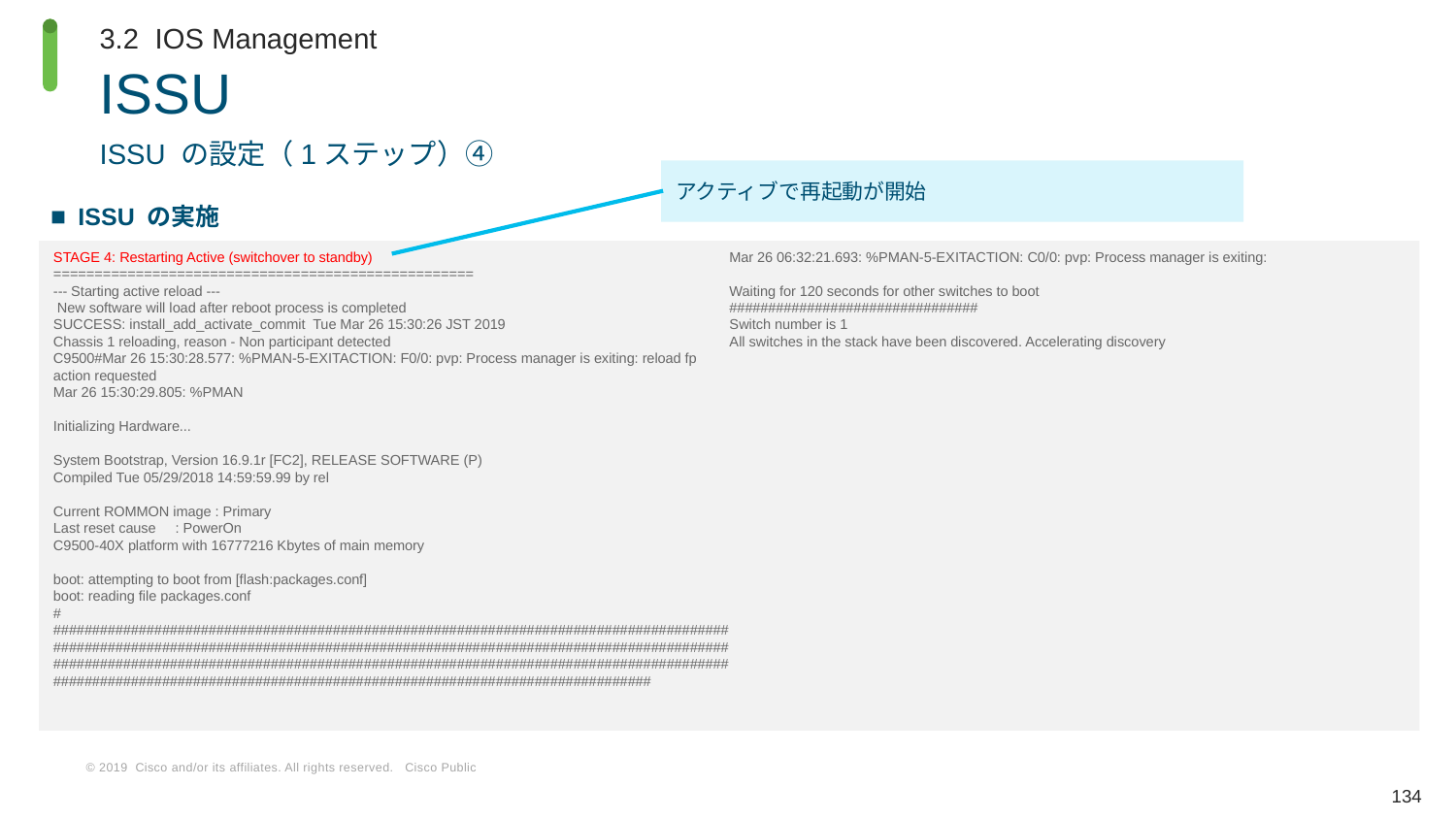

3.2  IOS Management
# ISSU
ISSU の設定（1ステップ）④
アクティブで再起動が開始
ISSU の実施
STAGE 4: Restarting Active (switchover to standby)
===================================================
--- Starting active reload ---
 New software will load after reboot process is completed
SUCCESS: install_add_activate_commit  Tue Mar 26 15:30:26 JST 2019
Chassis 1 reloading, reason - Non participant detected
C9500#Mar 26 15:30:28.577: %PMAN-5-EXITACTION: F0/0: pvp: Process manager is exiting: reload fp action requested
Mar 26 15:30:29.805: %PMAN

Initializing Hardware...

System Bootstrap, Version 16.9.1r [FC2], RELEASE SOFTWARE (P)
Compiled Tue 05/29/2018 14:59:59.99 by rel

Current ROMMON image : Primary
Last reset cause     : PowerOn
C9500-40X platform with 16777216 Kbytes of main memory

boot: attempting to boot from [flash:packages.conf]
boot: reading file packages.conf
#
##################################################################################################################################################################################################################################################################################################################################################

Mar 26 06:32:21.693: %PMAN-5-EXITACTION: C0/0: pvp: Process manager is exiting:

Waiting for 120 seconds for other switches to boot
################################
Switch number is 1
All switches in the stack have been discovered. Accelerating discovery
134